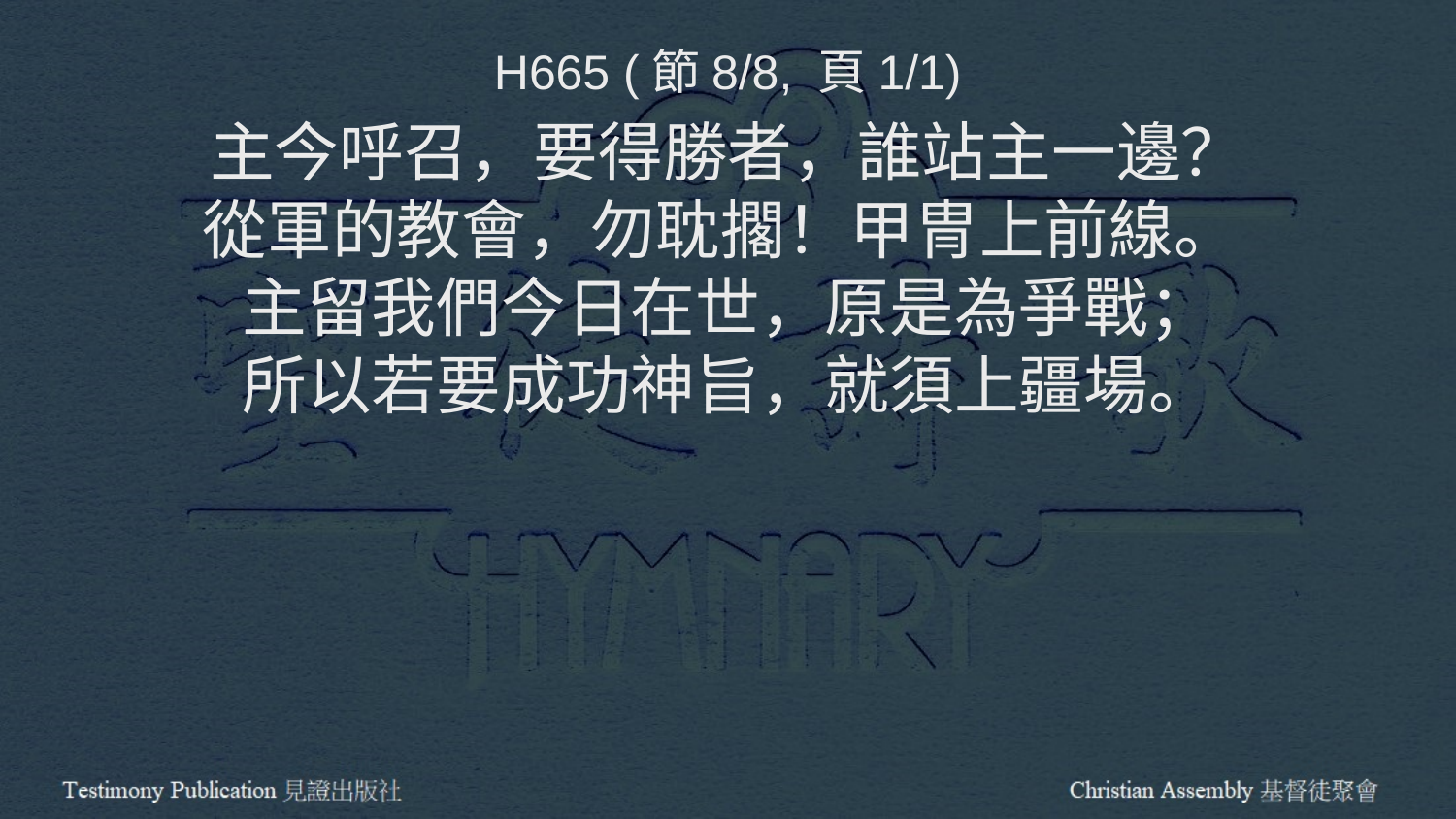

H665 (節8/8, 頁1/1)
主今呼召，要得勝者，誰站主一邊？
從軍的教會，勿耽擱！甲冑上前線。
主留我們今日在世，原是為爭戰；
所以若要成功神旨，就須上疆場。